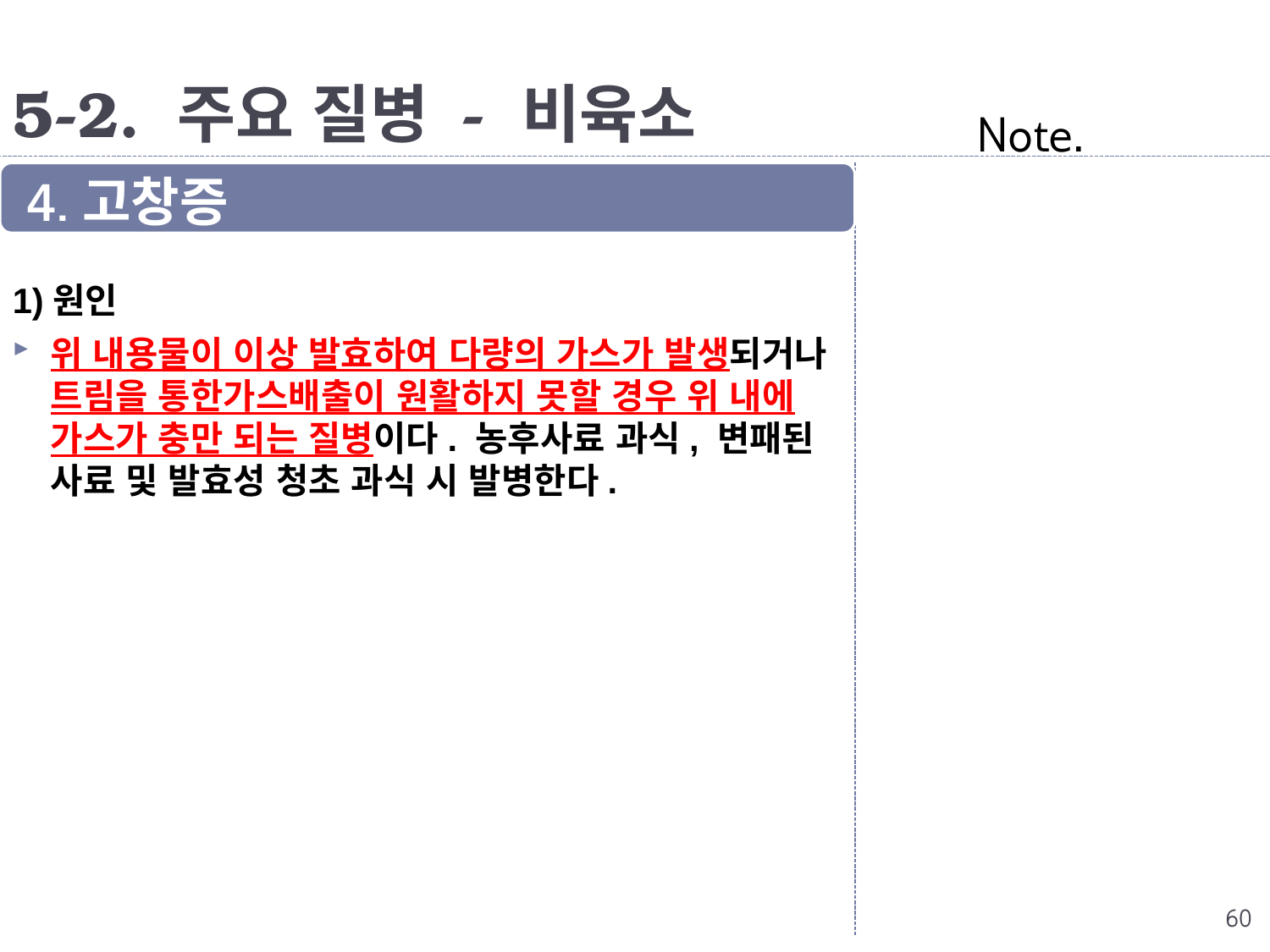

# 5-2. 주요 질병 - 비육소
Note.

4.고창증

1)원인
위 내용물이 이상 발효하여 다량의 가스가 발생되거나 트림을 통한가스배출이 원활하지 못할 경우 위 내에 가스가 충만 되는 질병이다. 농후사료 과식, 변패된 사료 및 발효성 청초 과식 시 발병한다.

60